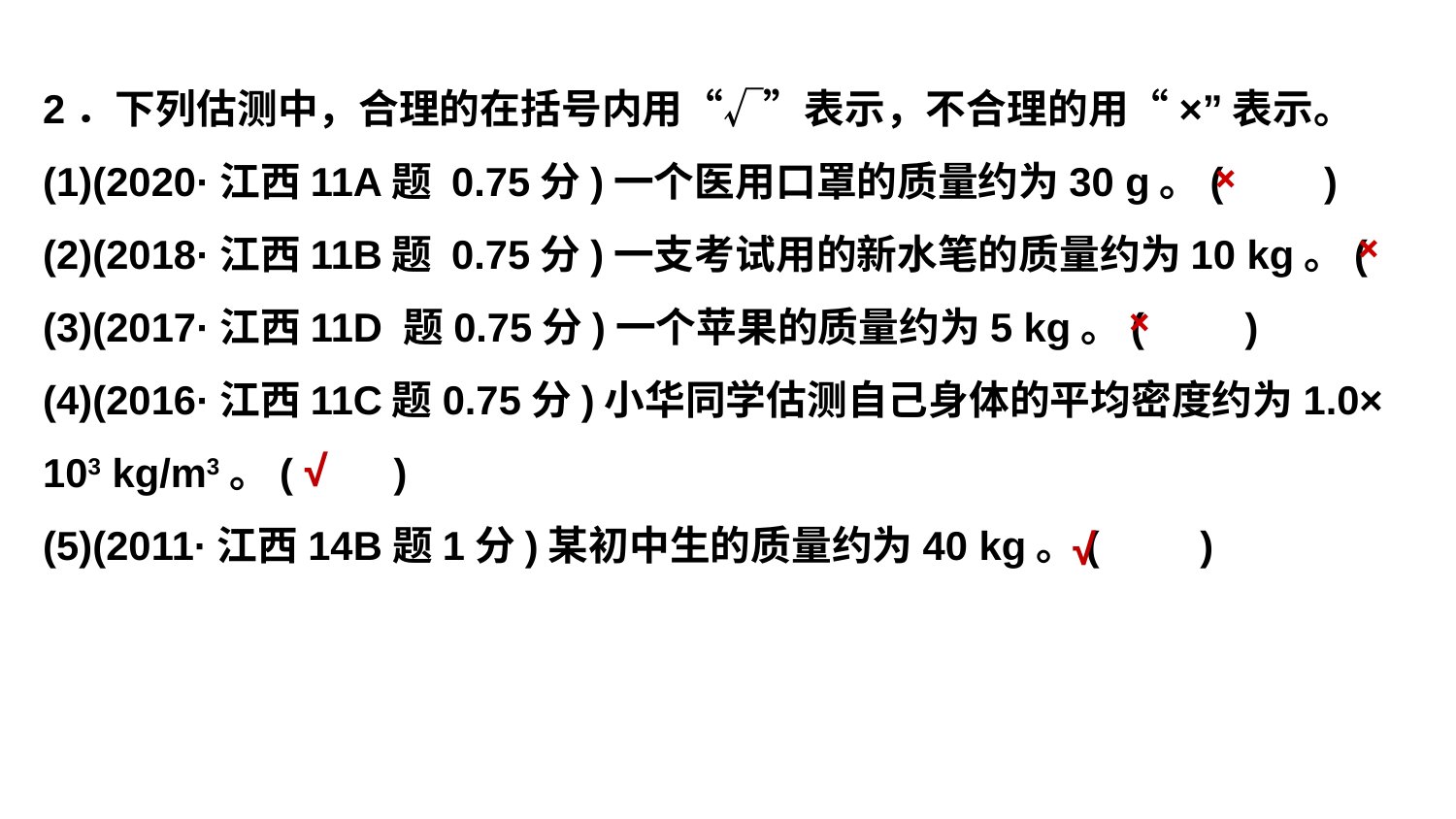

2．下列估测中，合理的在括号内用“√”表示，不合理的用“×”表示。
(1)(2020·江西11A题 0.75分)一个医用口罩的质量约为30 g。(　　)
(2)(2018·江西11B题 0.75分)一支考试用的新水笔的质量约为10 kg。(　　)
(3)(2017·江西11D 题0.75分)一个苹果的质量约为5 kg。(　　)
(4)(2016·江西11C题0.75分)小华同学估测自己身体的平均密度约为1.0×
103 kg/m3。(　　)
(5)(2011·江西14B题1分)某初中生的质量约为40 kg。(　　)
×
×
×
√
√